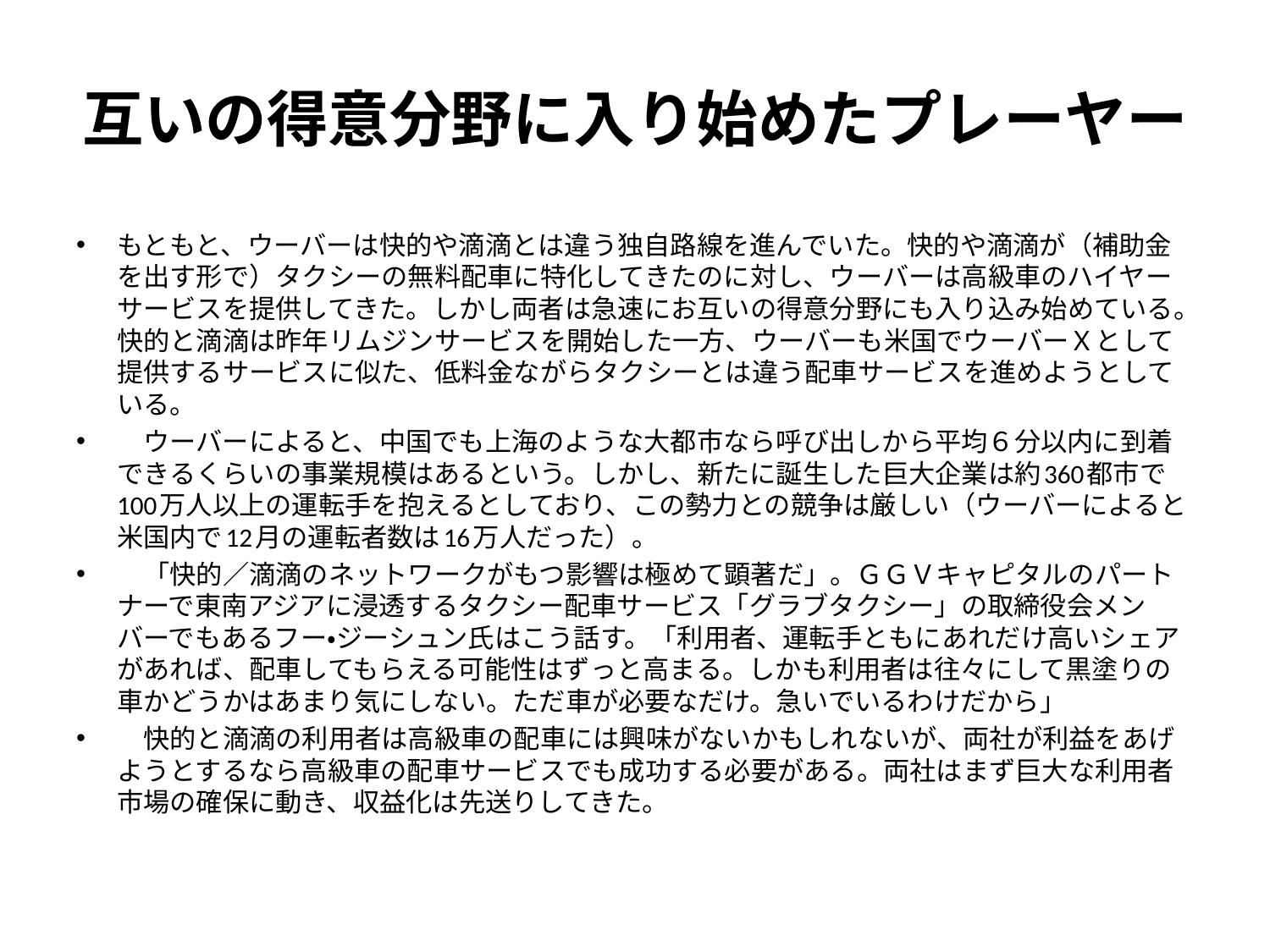

# 互いの得意分野に入り始めたプレーヤー
もともと、ウーバーは快的や滴滴とは違う独自路線を進んでいた。快的や滴滴が（補助金を出す形で）タクシーの無料配車に特化してきたのに対し、ウーバーは高級車のハイヤーサービスを提供してきた。しかし両者は急速にお互いの得意分野にも入り込み始めている。快的と滴滴は昨年リムジンサービスを開始した一方、ウーバーも米国でウーバーＸとして提供するサービスに似た、低料金ながらタクシーとは違う配車サービスを進めようとしている。
　ウーバーによると、中国でも上海のような大都市なら呼び出しから平均６分以内に到着できるくらいの事業規模はあるという。しかし、新たに誕生した巨大企業は約360都市で100万人以上の運転手を抱えるとしており、この勢力との競争は厳しい（ウーバーによると米国内で12月の運転者数は16万人だった）。
　「快的／滴滴のネットワークがもつ影響は極めて顕著だ」。ＧＧＶキャピタルのパートナーで東南アジアに浸透するタクシー配車サービス「グラブタクシー」の取締役会メンバーでもあるフー・ジーシュン氏はこう話す。「利用者、運転手ともにあれだけ高いシェアがあれば、配車してもらえる可能性はずっと高まる。しかも利用者は往々にして黒塗りの車かどうかはあまり気にしない。ただ車が必要なだけ。急いでいるわけだから」
　快的と滴滴の利用者は高級車の配車には興味がないかもしれないが、両社が利益をあげようとするなら高級車の配車サービスでも成功する必要がある。両社はまず巨大な利用者市場の確保に動き、収益化は先送りしてきた。